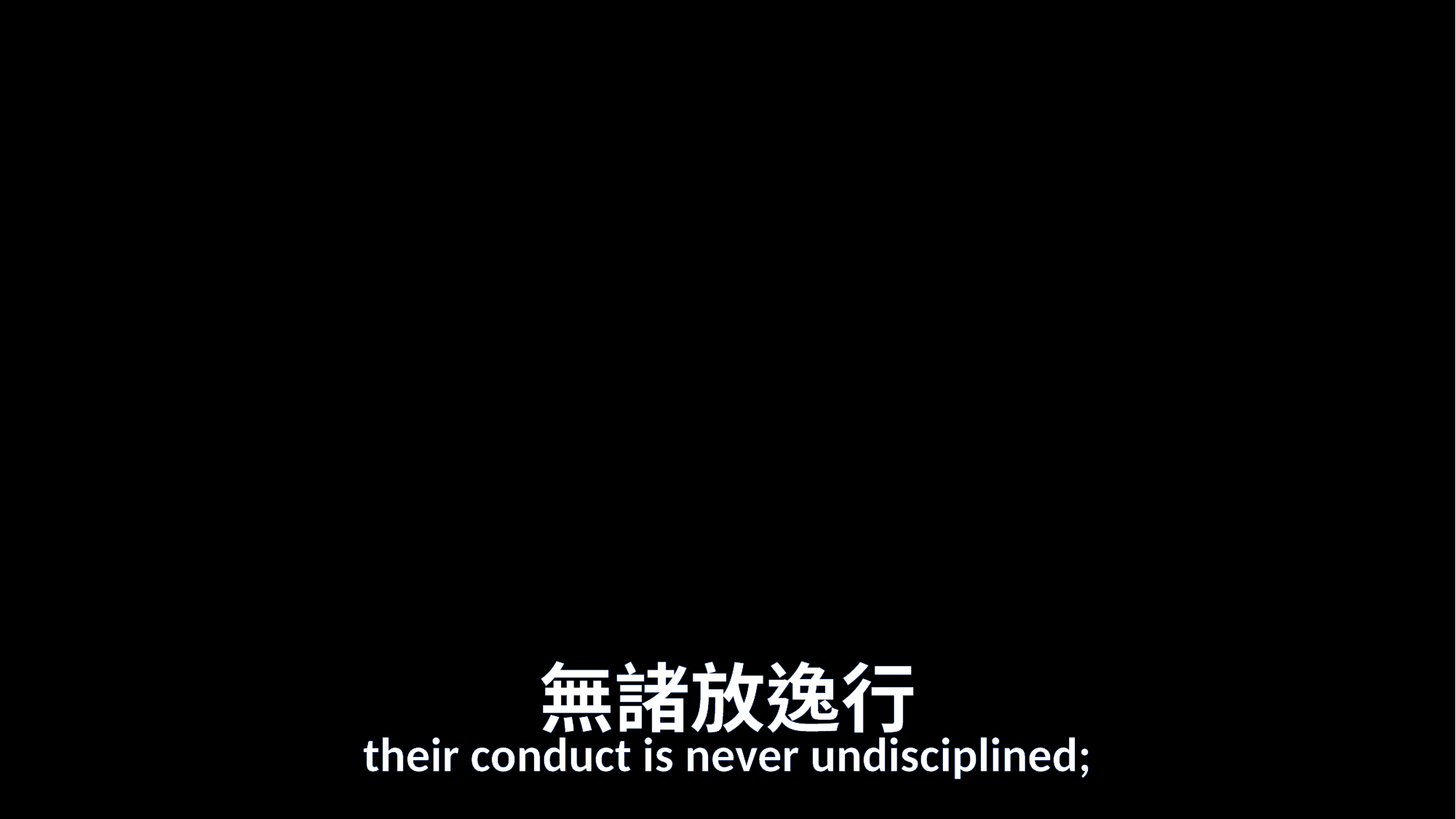

# 無諸放逸行
their conduct is never undisciplined;